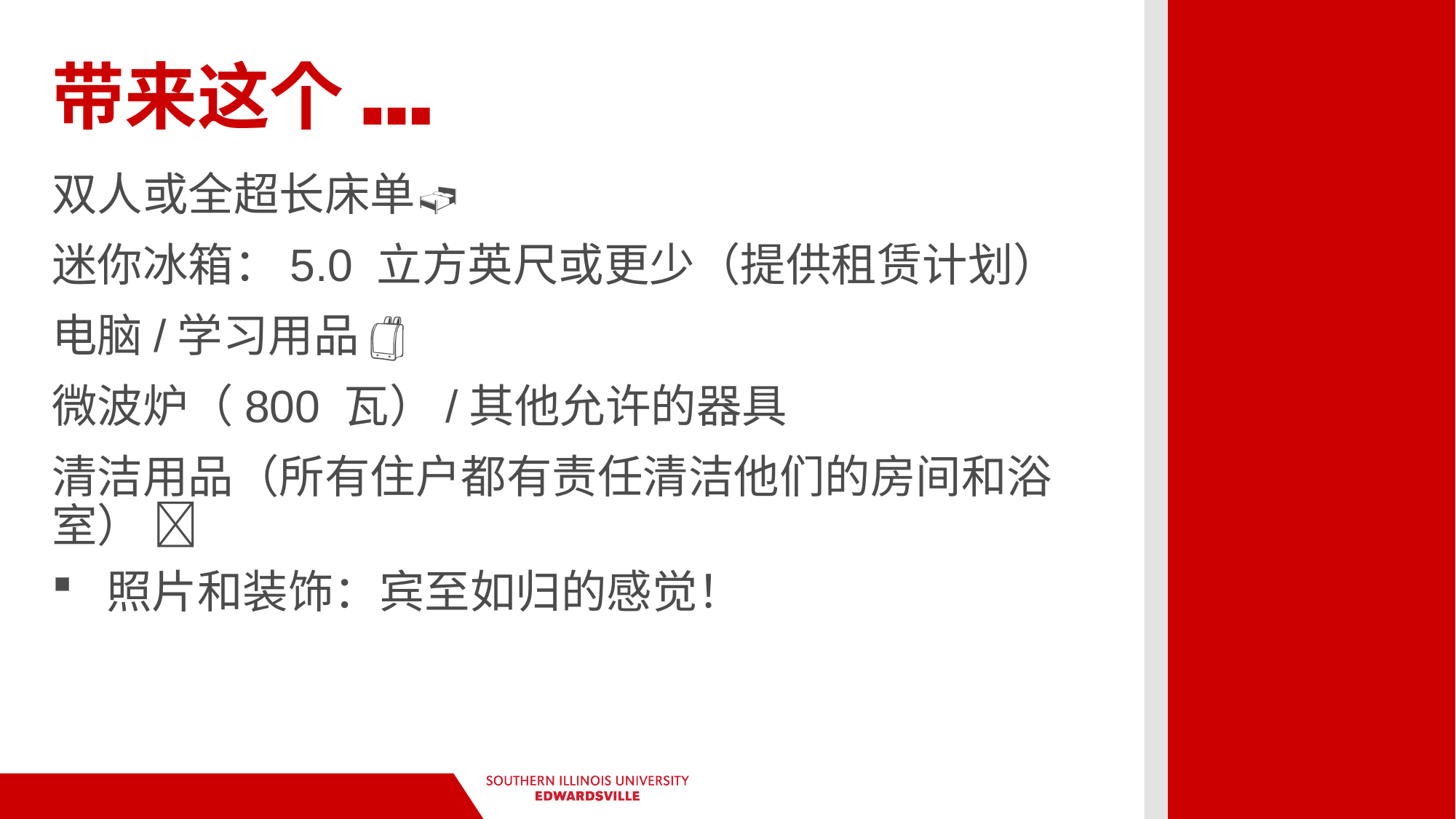

带来这个...
双人或全超长床单🛏️
迷你冰箱：5.0 立方英尺或更少（提供租赁计划）
电脑/学习用品 🎒
微波炉（800 瓦）/其他允许的器具
清洁用品（所有住户都有责任清洁他们的房间和浴室） 🧽
照片和装饰：宾至如归的感觉！